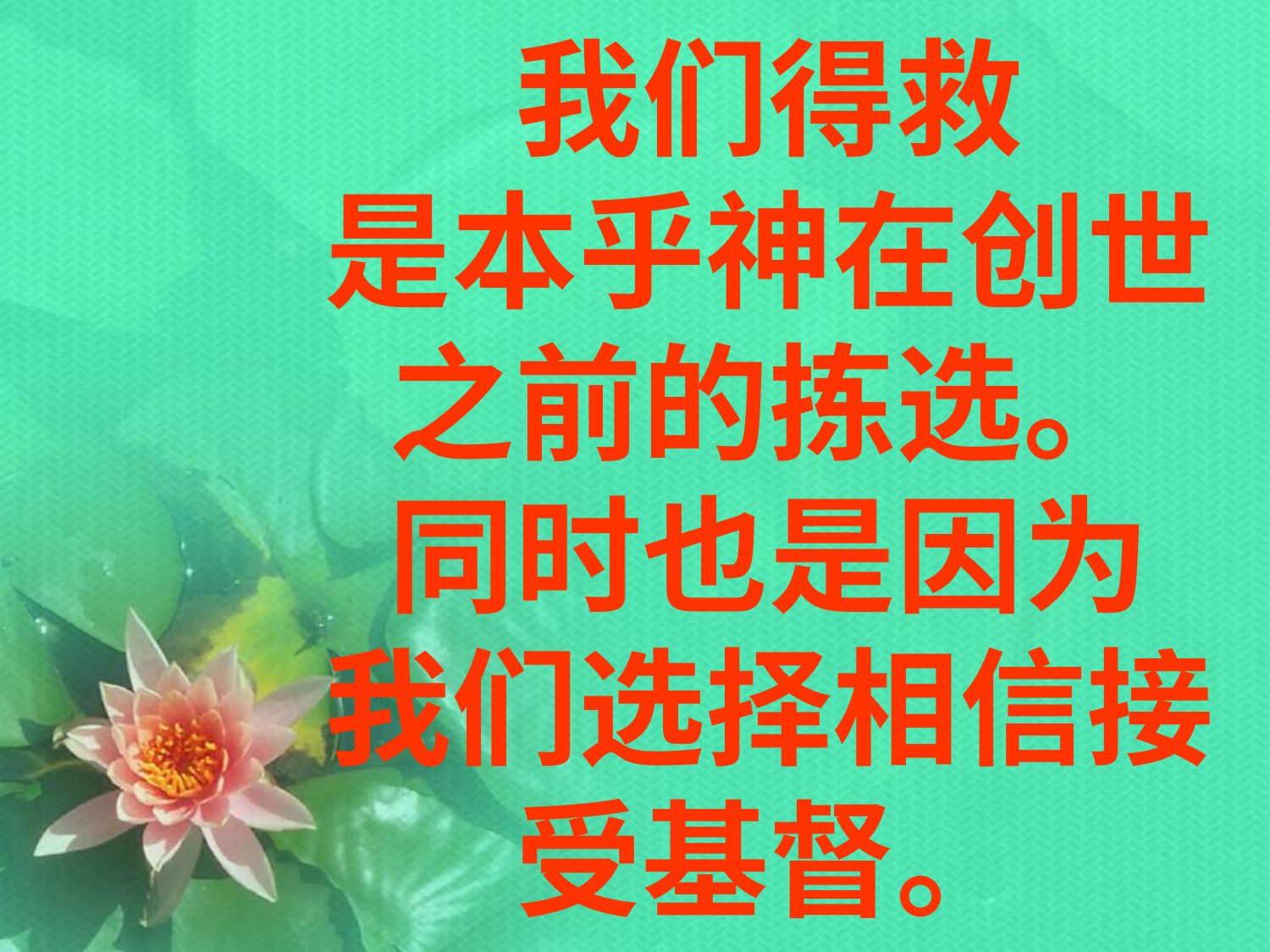

我们得救
是本乎神在创世之前的拣选。
同时也是因为
我们选择相信接受基督。